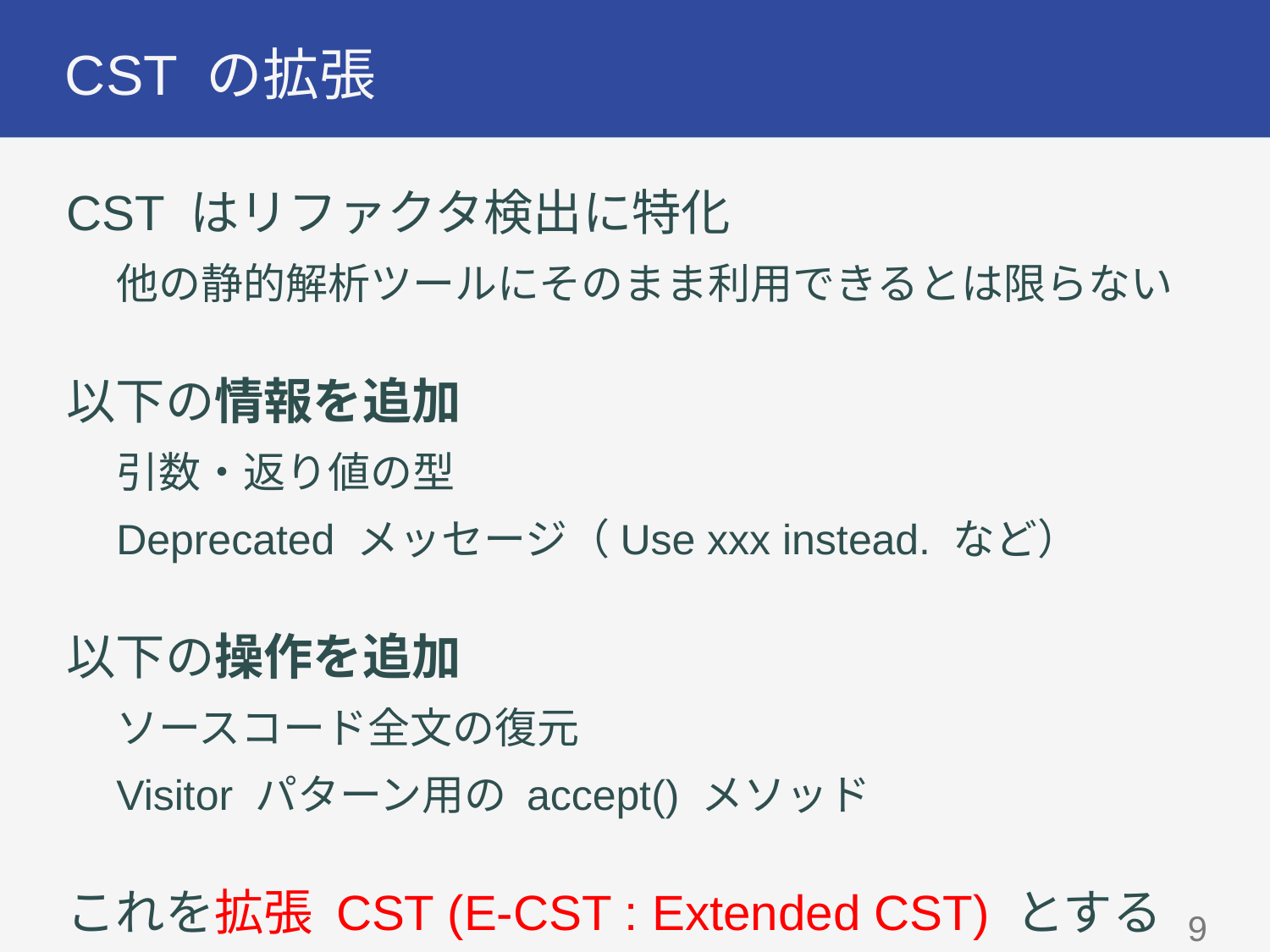

# CST の拡張
CST はリファクタ検出に特化
他の静的解析ツールにそのまま利用できるとは限らない

以下の情報を追加
引数・返り値の型
Deprecated メッセージ（Use xxx instead. など）

以下の操作を追加
ソースコード全文の復元
Visitor パターン用の accept() メソッド

これを拡張 CST (E-CST : Extended CST) とする
9